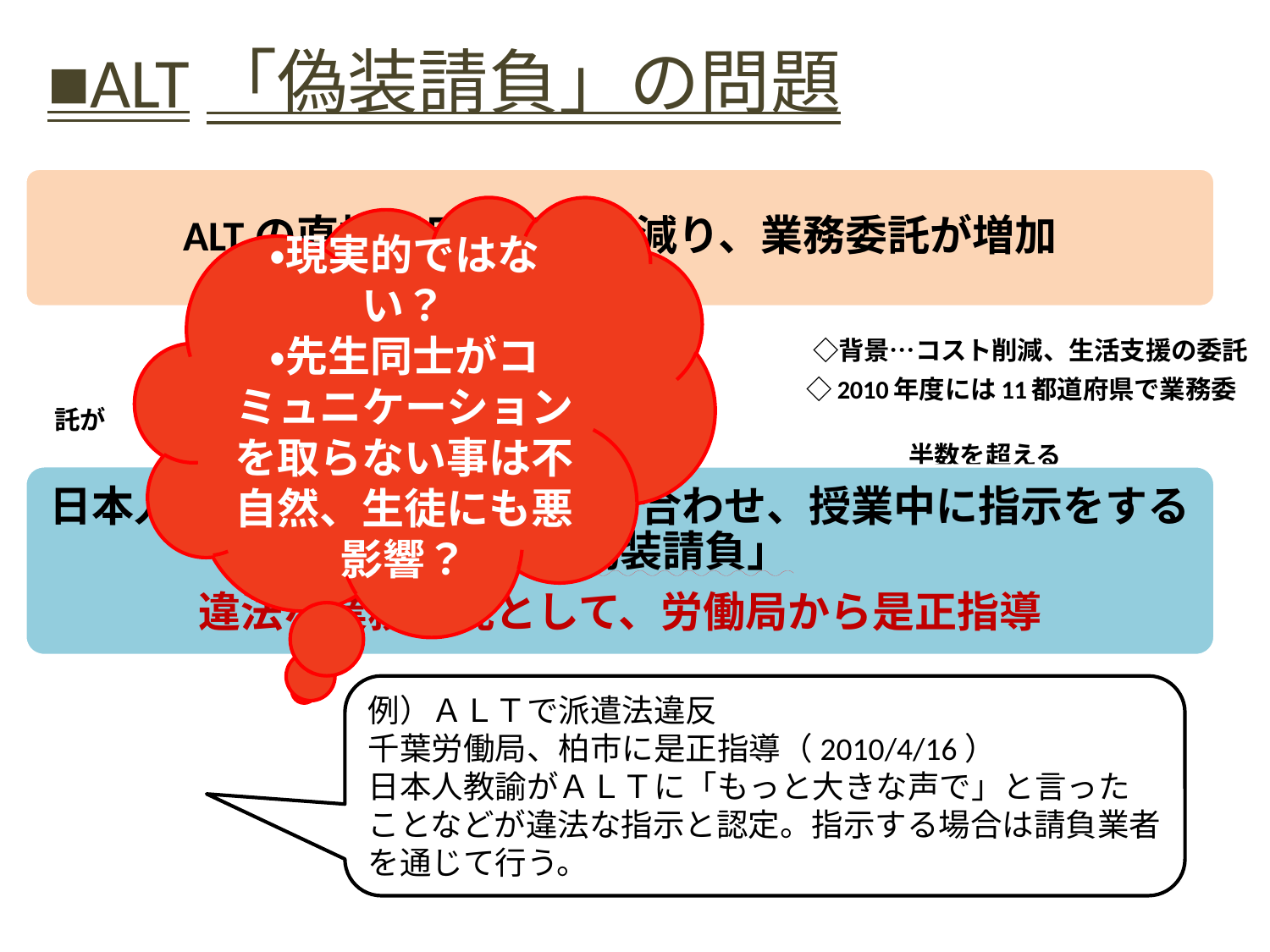

# ■ALT「偽装請負」の問題

　　　　　　　　　　　　　　　　　　　　◇背景…コスト削減、生活支援の委託
　　　　　　　　　　　　　　　　　　　　　　　　　　　　　　　◇2010年度には11都道府県で業務委託が
　　　　　　　　　　　　　　　　　　　　　　　　　　　　　　　　　　　半数を超える

ALTの直接雇用や派遣が減り、業務委託が増加

日本人教師がALTと授業の打ち合わせ、授業中に指示をする事＝「偽装請負」
違法な業務委託として、労働局から是正指導
・現実的ではない？
・先生同士がコミュニケーションを取らない事は不自然、生徒にも悪影響？
例）ＡＬＴで派遣法違反
千葉労働局、柏市に是正指導（2010/4/16）
日本人教諭がＡＬＴに「もっと大きな声で」と言ったことなどが違法な指示と認定。指示する場合は請負業者を通じて行う。